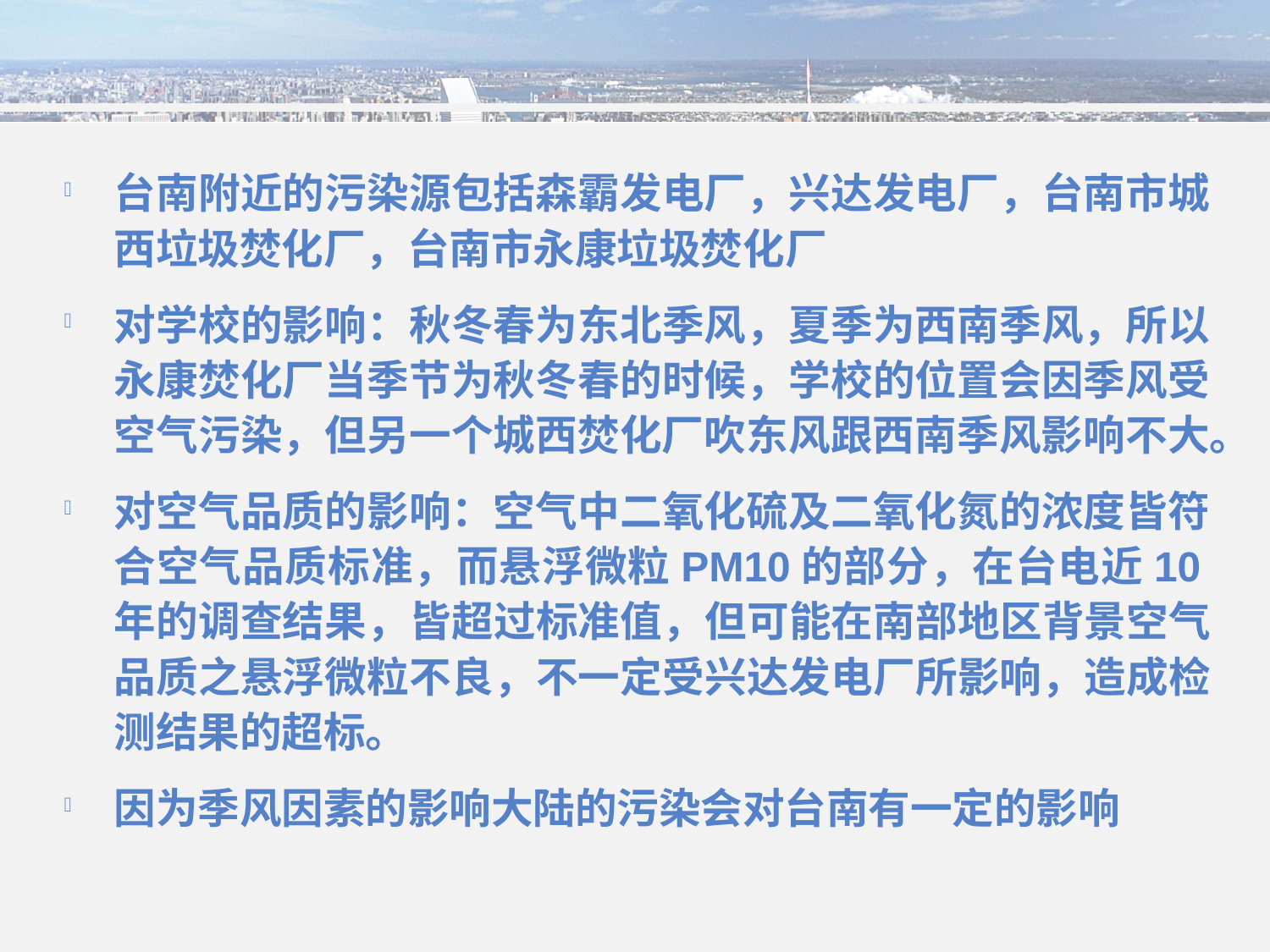

#
台南附近的污染源包括森霸发电厂，兴达发电厂，台南市城西垃圾焚化厂，台南市永康垃圾焚化厂
对学校的影响：秋冬春为东北季风，夏季为西南季风，所以永康焚化厂当季节为秋冬春的时候，学校的位置会因季风受空气污染，但另一个城西焚化厂吹东风跟西南季风影响不大。
对空气品质的影响：空气中二氧化硫及二氧化氮的浓度皆符合空气品质标准，而悬浮微粒PM10的部分，在台电近10年的调查结果，皆超过标准值，但可能在南部地区背景空气品质之悬浮微粒不良，不一定受兴达发电厂所影响，造成检测结果的超标。
因为季风因素的影响大陆的污染会对台南有一定的影响